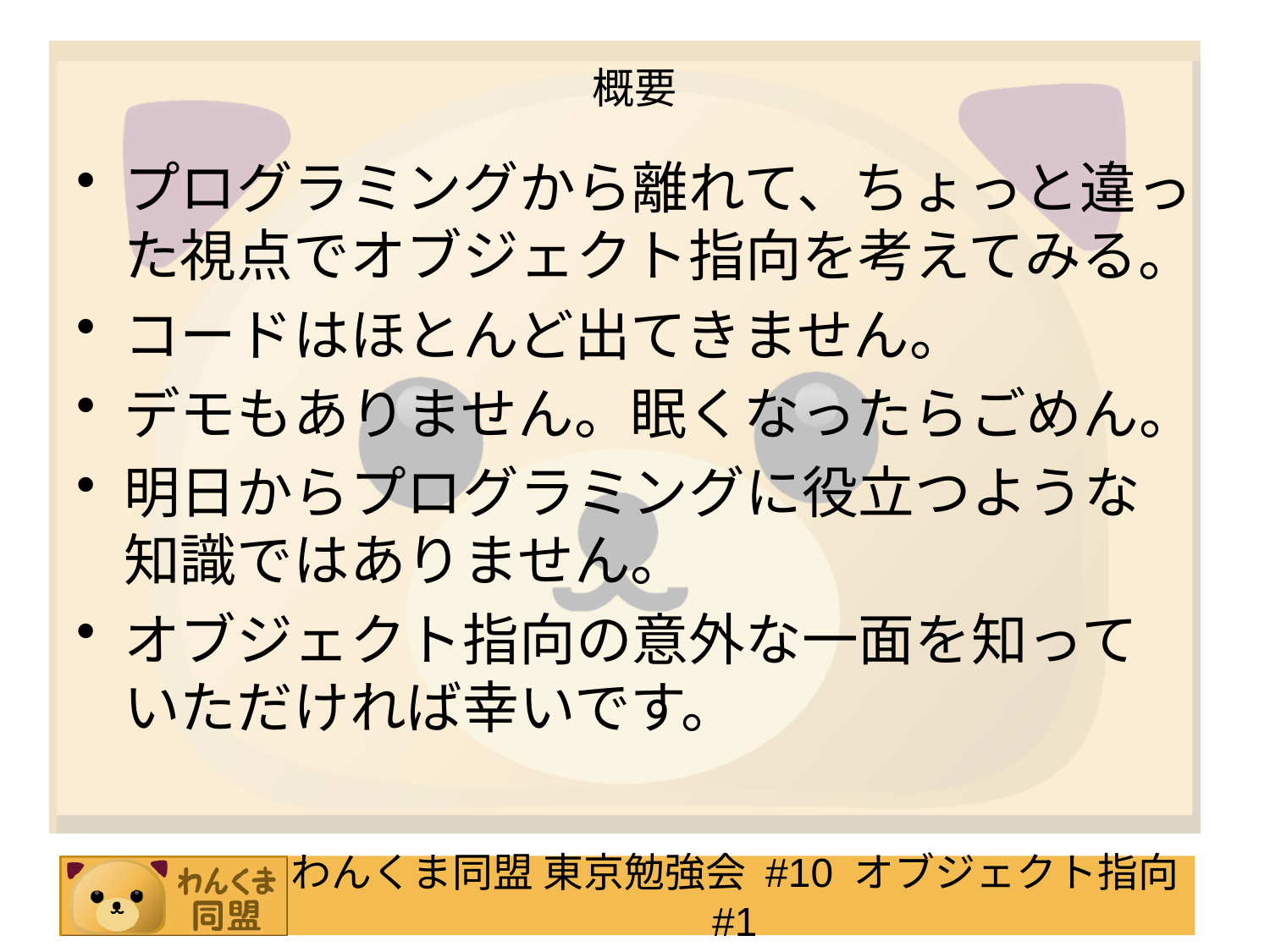

# 概要
プログラミングから離れて、ちょっと違った視点でオブジェクト指向を考えてみる。
コードはほとんど出てきません。
デモもありません。眠くなったらごめん。
明日からプログラミングに役立つような知識ではありません。
オブジェクト指向の意外な一面を知っていただければ幸いです。